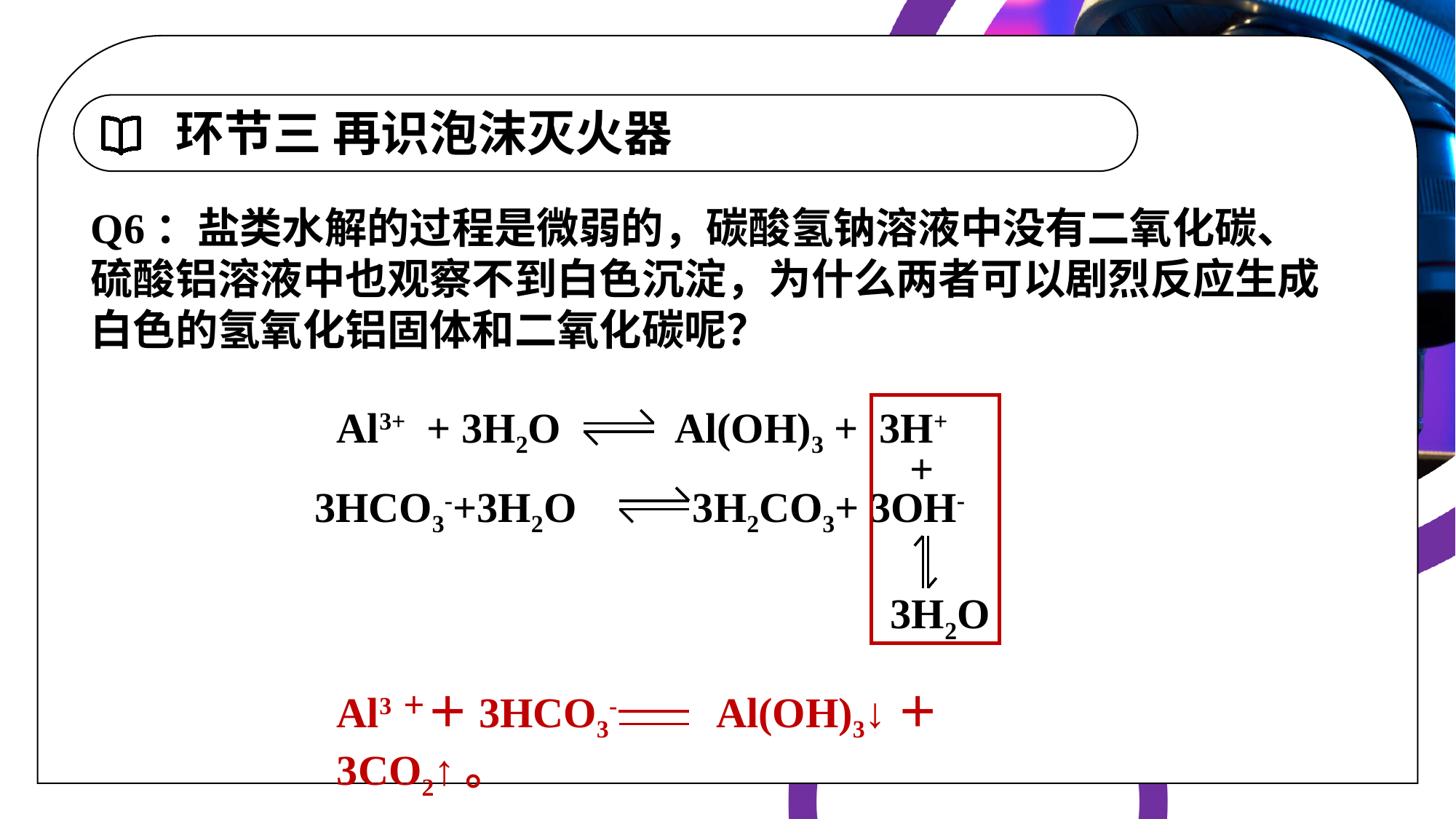

环节三 再识泡沫灭火器
Q6：盐类水解的过程是微弱的，碳酸氢钠溶液中没有二氧化碳、硫酸铝溶液中也观察不到白色沉淀，为什么两者可以剧烈反应生成白色的氢氧化铝固体和二氧化碳呢？

Al3+  + 3H2O           Al(OH)3 +  3H+

+
3H2O
3HCO3-+3H2O           3H2CO3+ 3OH-
Al3＋＋3HCO3-                Al(OH)3↓＋3CO2↑。